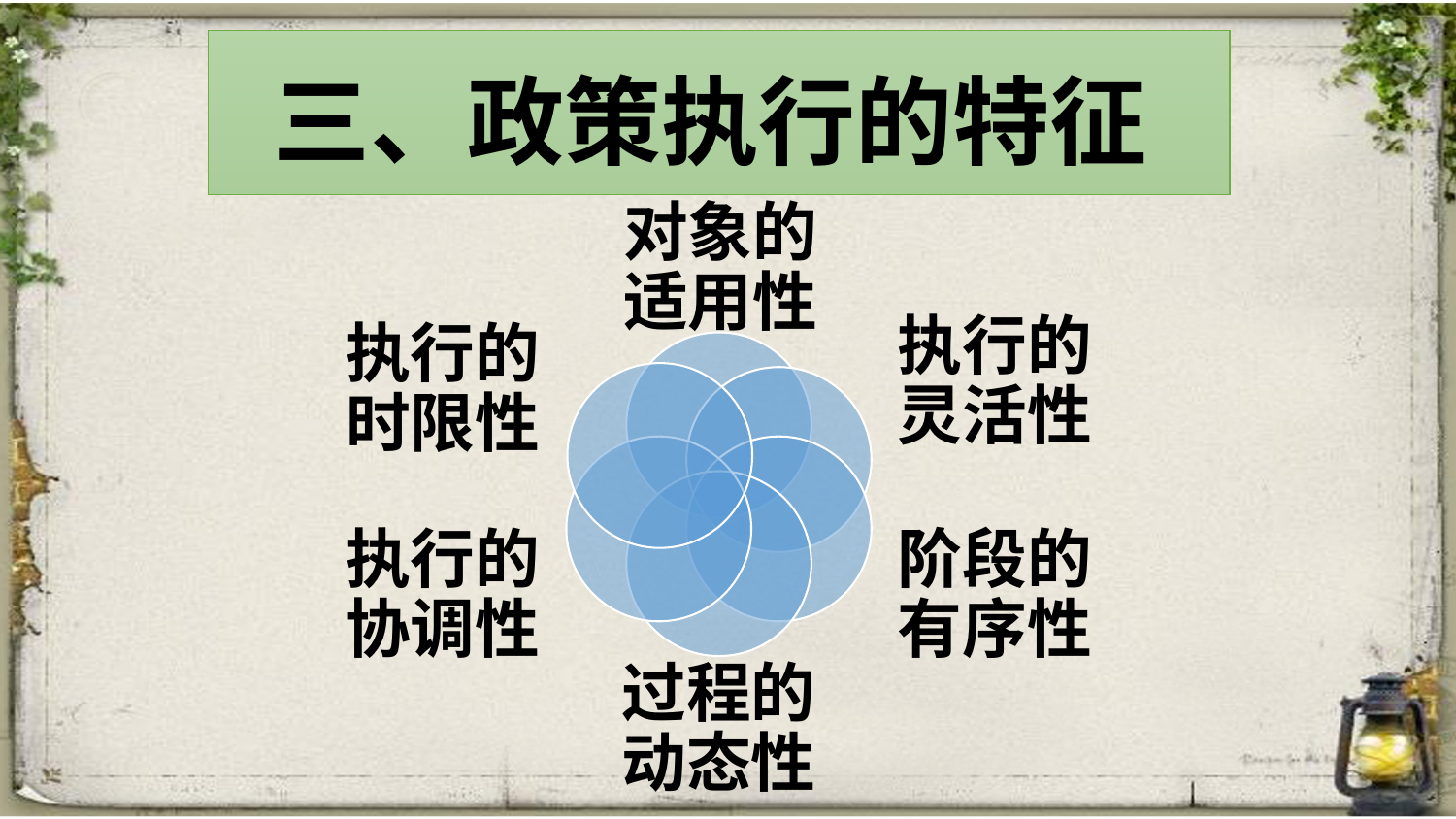

三、政策执行的特征
对象的适用性
执行的灵活性
阶段的有序性
过程的动态性
执行的协调性
执行的时限性